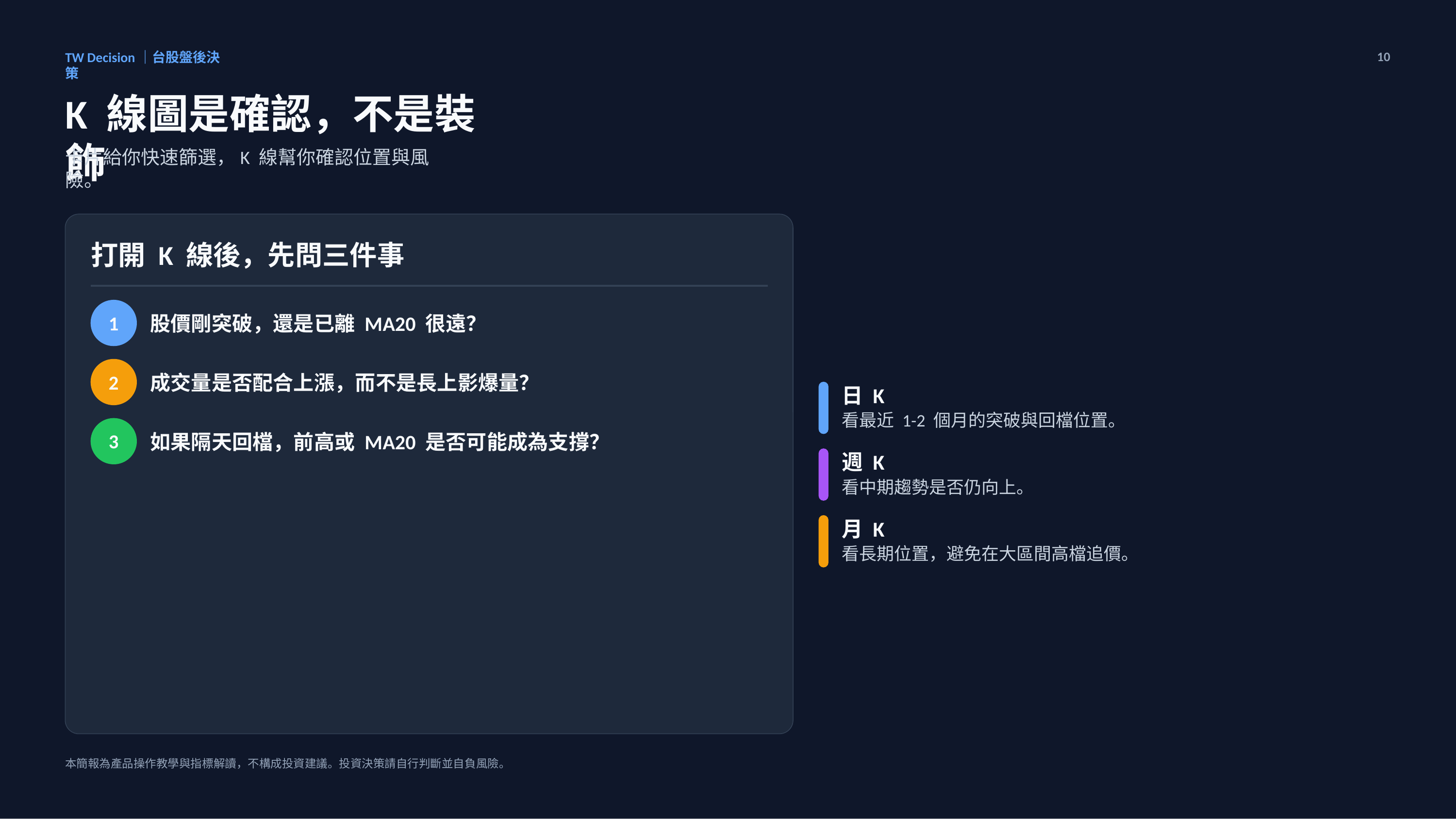

TW Decision｜台股盤後決策
10
K 線圖是確認，不是裝飾
卡片給你快速篩選，K 線幫你確認位置與風險。

打開 K 線後，先問三件事

1
股價剛突破，還是已離 MA20 很遠？

2
成交量是否配合上漲，而不是長上影爆量？

日 K
看最近 1-2 個月的突破與回檔位置。

3
如果隔天回檔，前高或 MA20 是否可能成為支撐？

週 K
看中期趨勢是否仍向上。

月 K
看長期位置，避免在大區間高檔追價。
本簡報為產品操作教學與指標解讀，不構成投資建議。投資決策請自行判斷並自負風險。